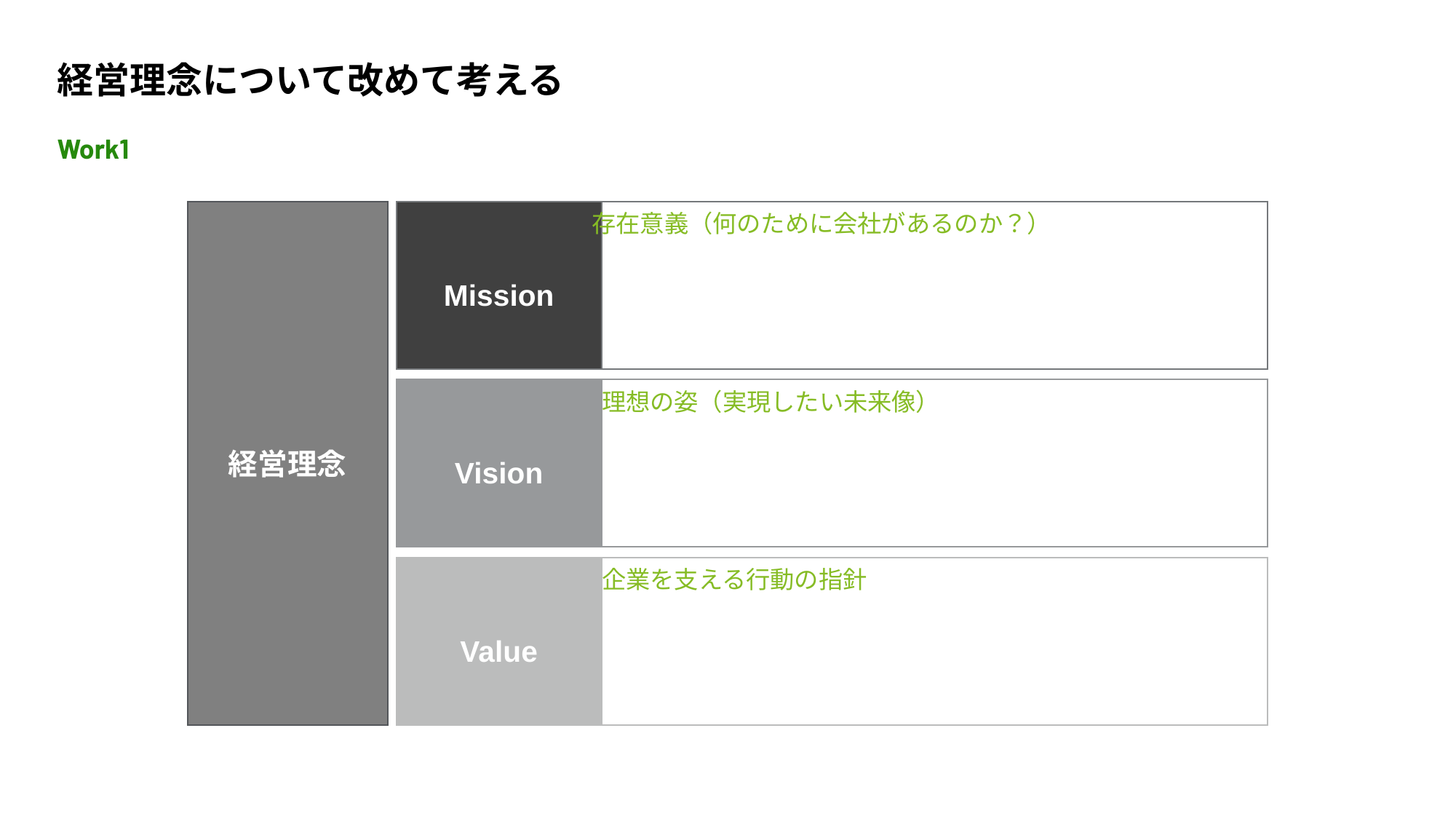

# 経営理念について改めて考える
Work1
経営理念
Mission

存在意義（何のために会社があるのか？）
Vision

理想の姿（実現したい未来像）

Value
企業を支える行動の指針
2